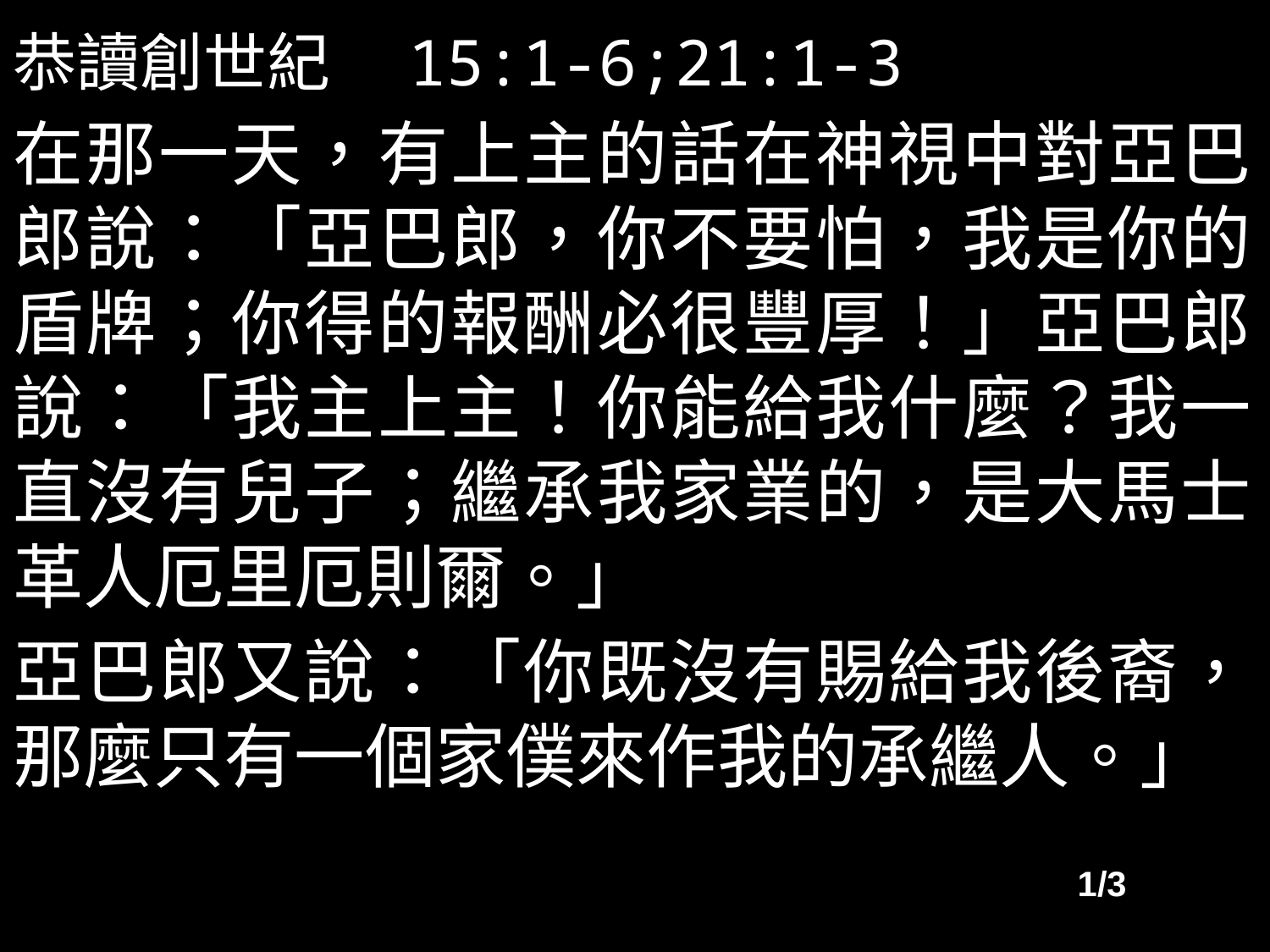

恭讀創世紀　15:1-6;21:1-3
在那一天，有上主的話在神視中對亞巴郎說：「亞巴郎，你不要怕，我是你的盾牌；你得的報酬必很豐厚！」亞巴郎說：「我主上主！你能給我什麼？我一直沒有兒子；繼承我家業的，是大馬士革人厄里厄則爾。」
亞巴郎又說：「你既沒有賜給我後裔，那麼只有一個家僕來作我的承繼人。」
1/3